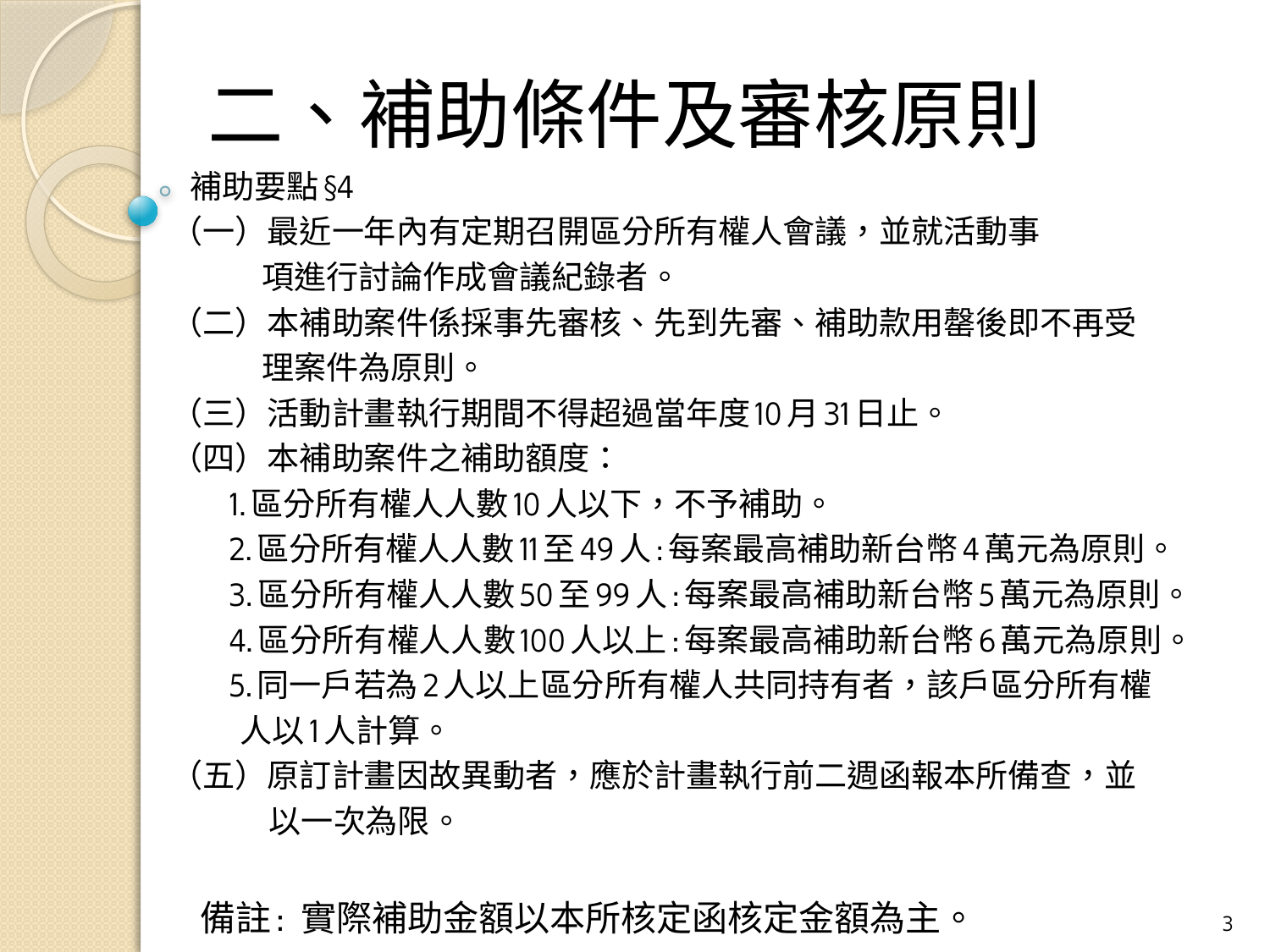

# 二、補助條件及審核原則
  補助要點§4
（一）最近一年內有定期召開區分所有權人會議，並就活動事
            項進行討論作成會議紀錄者。
（二）本補助案件係採事先審核、先到先審、補助款用罄後即不再受
            理案件為原則。
（三）活動計畫執行期間不得超過當年度10月31日止。
（四）本補助案件之補助額度：
      1.區分所有權人人數10人以下，不予補助。
      2.區分所有權人人數11至49人:每案最高補助新台幣4萬元為原則。
      3.區分所有權人人數50至99人:每案最高補助新台幣5萬元為原則。
      4.區分所有權人人數100人以上:每案最高補助新台幣6萬元為原則。
      5.同一戶若為2人以上區分所有權人共同持有者，該戶區分所有權
         人以1人計算。
（五）原訂計畫因故異動者，應於計畫執行前二週函報本所備查，並
             以一次為限。

   備註: 實際補助金額以本所核定函核定金額為主。

3